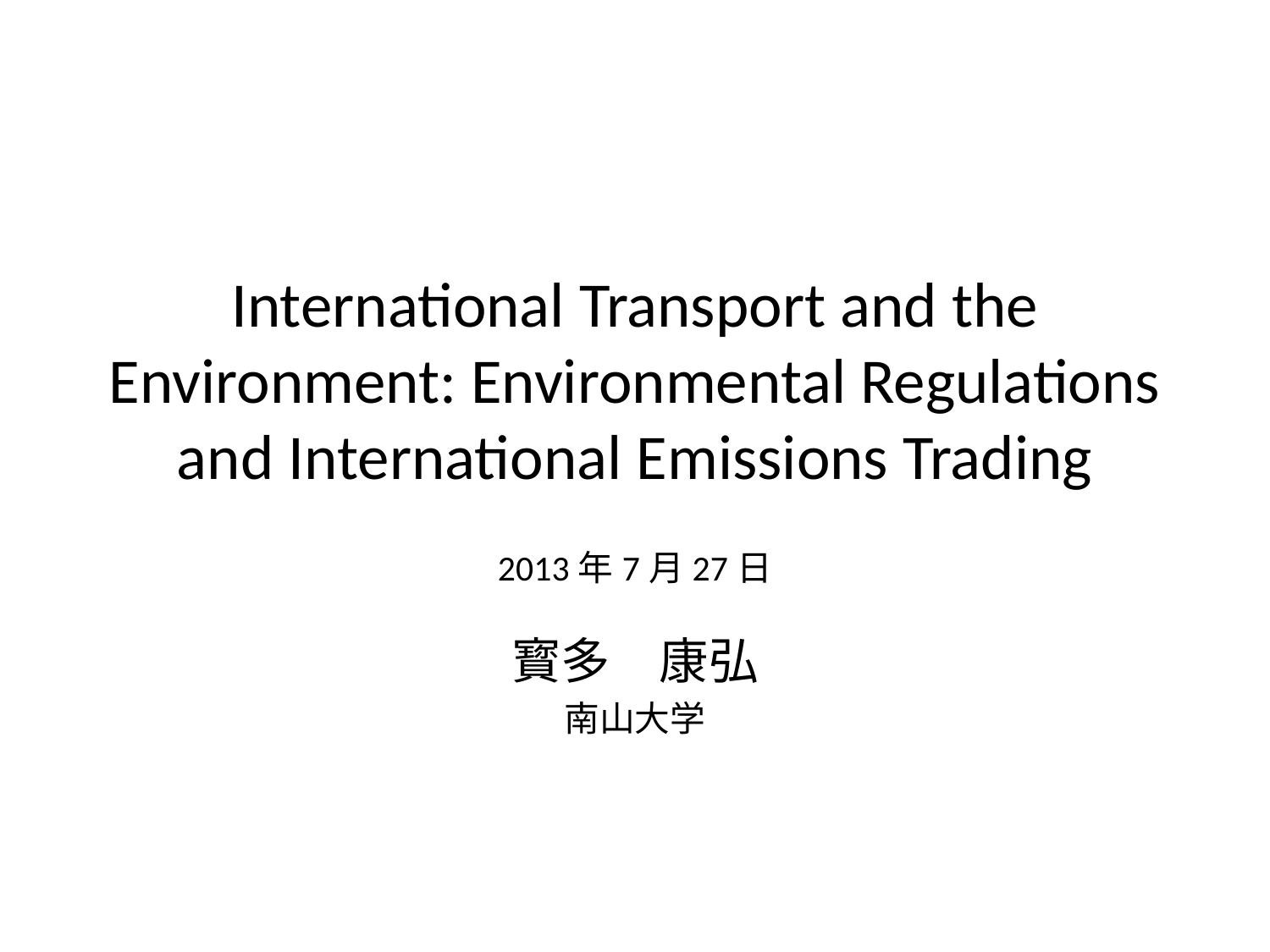

# International Transport and the Environment: Environmental Regulations and International Emissions Trading
2013年7月27日

寳多　康弘
南山大学